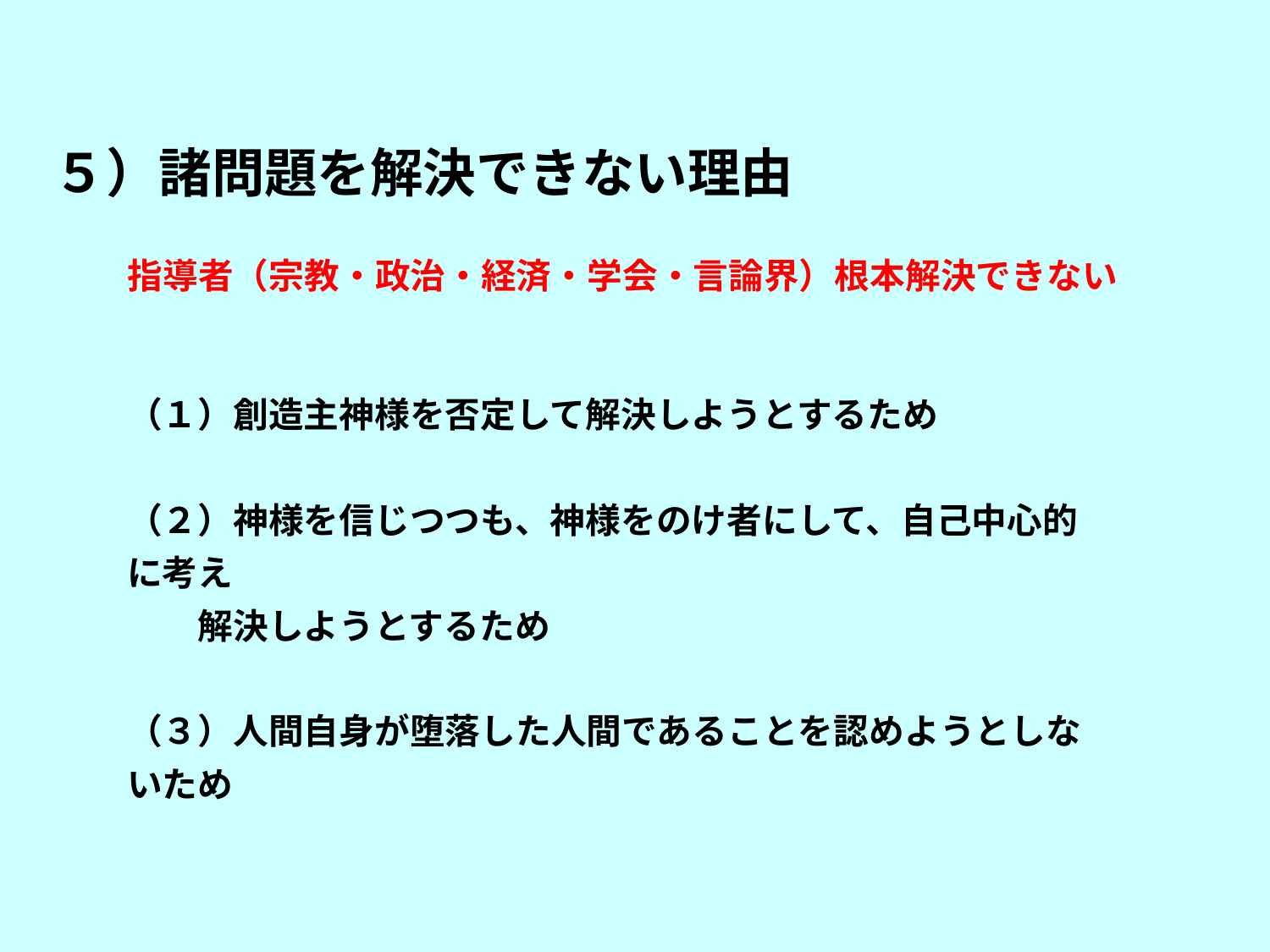

５）諸問題を解決できない理由
指導者（宗教・政治・経済・学会・言論界）根本解決できない
（１）創造主神様を否定して解決しようとするため

（２）神様を信じつつも、神様をのけ者にして、自己中心的に考え
　　解決しようとするため

（３）人間自身が堕落した人間であることを認めようとしないため